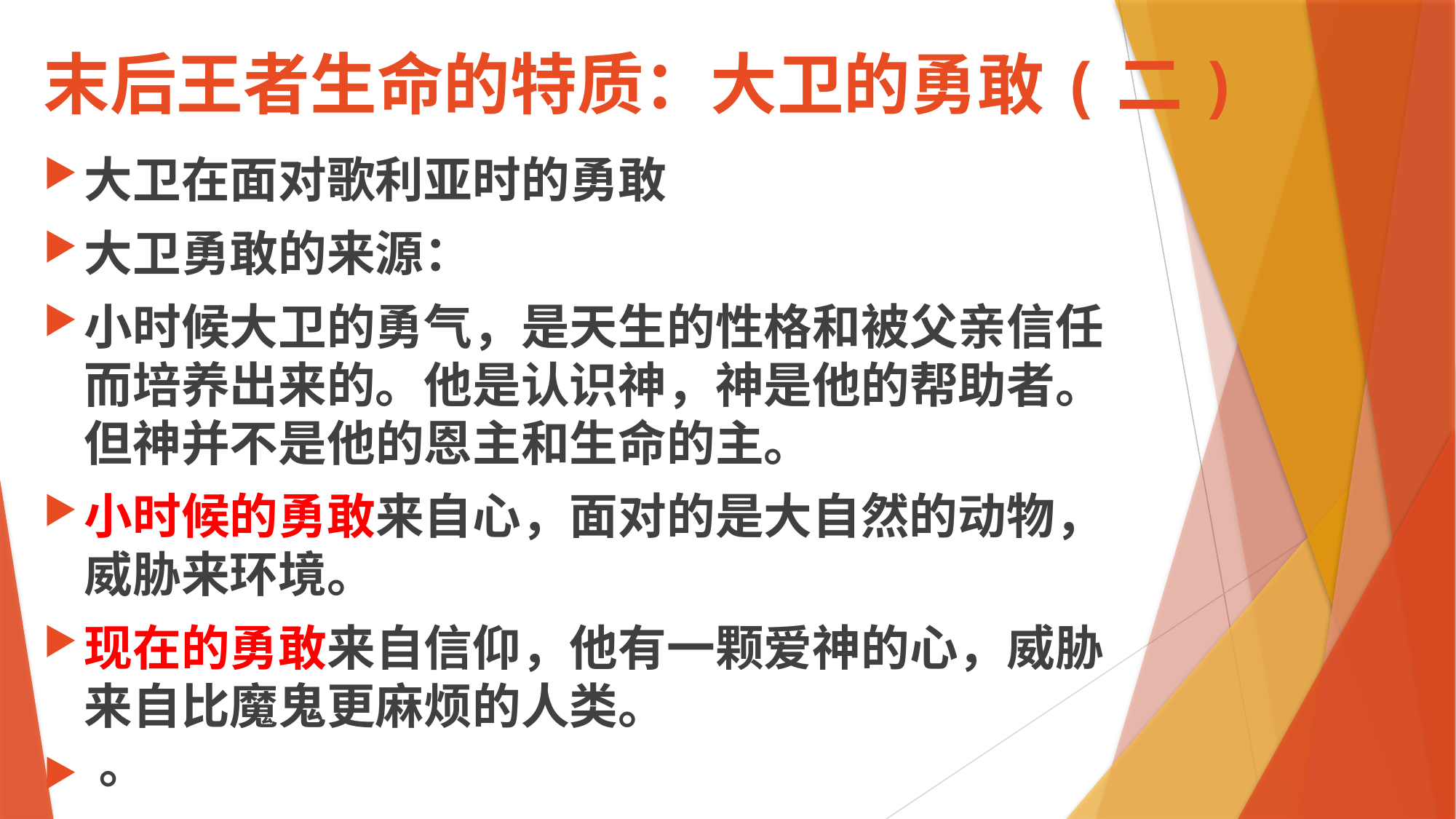

# 末后王者生命的特质：大卫的勇敢(二)
大卫在面对歌利亚时的勇敢
大卫勇敢的来源：
小时候大卫的勇气，是天生的性格和被父亲信任而培养出来的。他是认识神，神是他的帮助者。但神并不是他的恩主和生命的主。
小时候的勇敢来自心，面对的是大自然的动物，威胁来环境。
现在的勇敢来自信仰，他有一颗爱神的心，威胁来自比魔鬼更麻烦的人类。
。